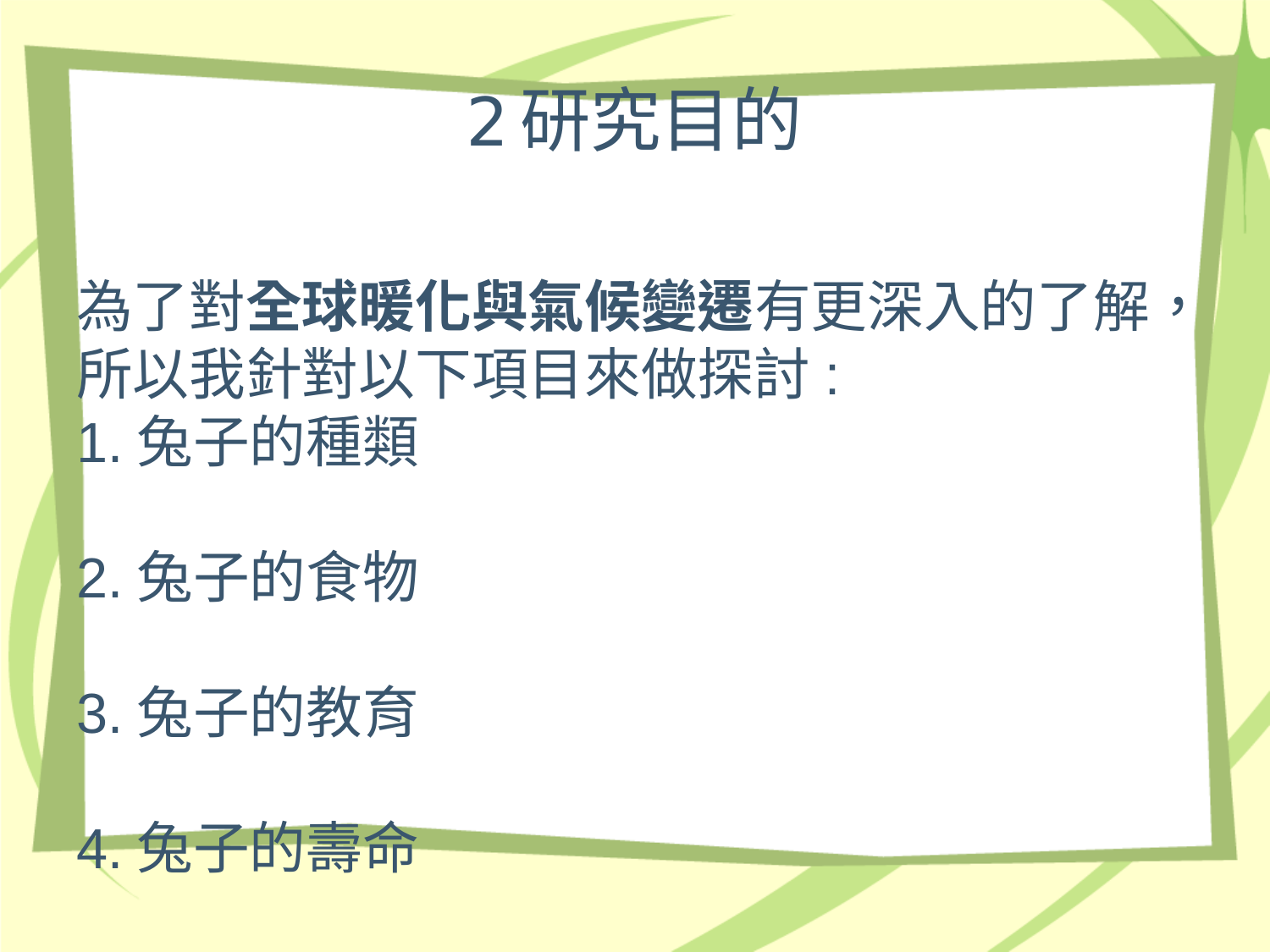

# 2研究目的
為了對全球暖化與氣候變遷有更深入的了解，
所以我針對以下項目來做探討:
1.兔子的種類

2.兔子的食物

3.兔子的教育

4.兔子的壽命

5.兔子的商品